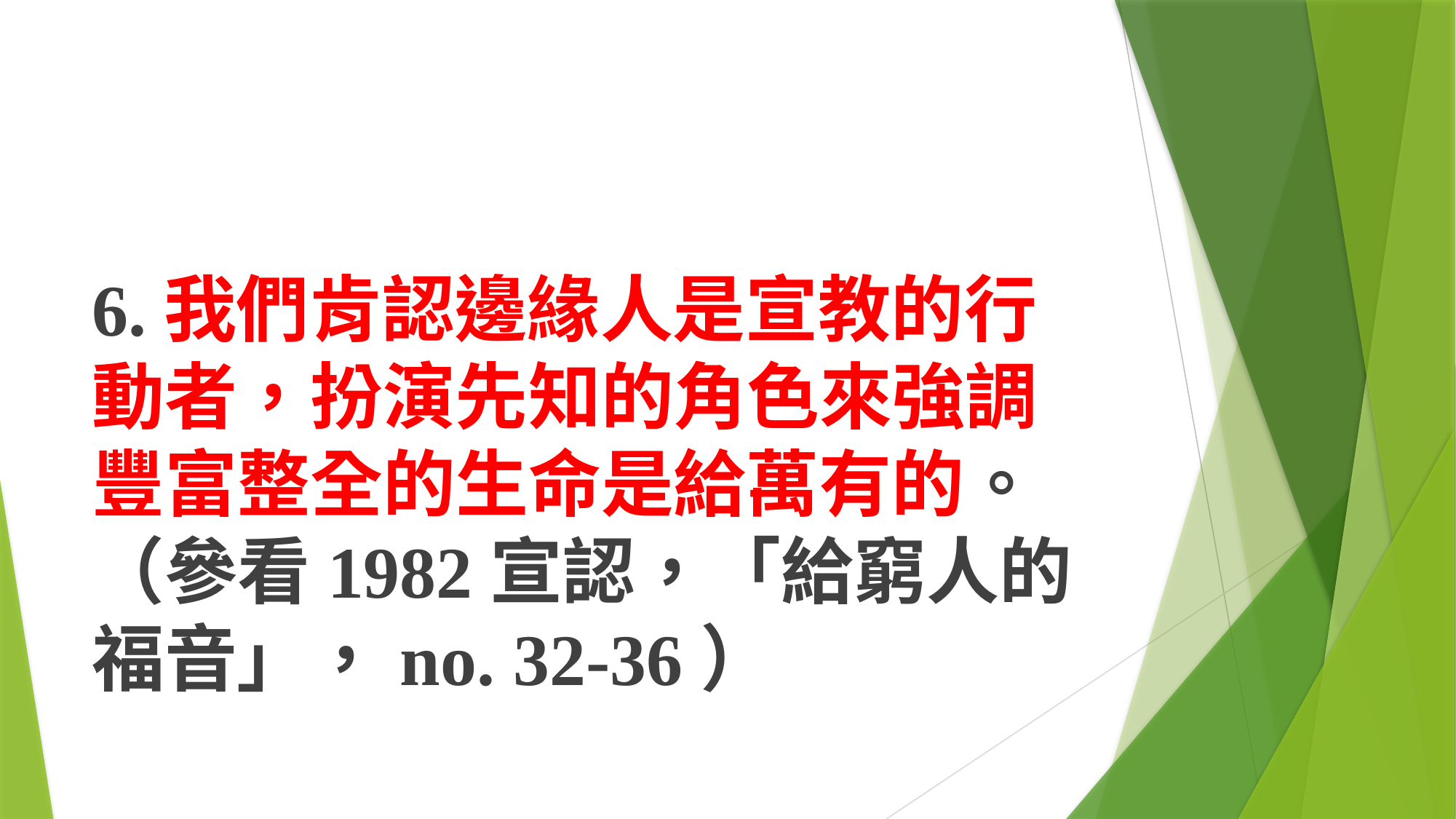

#
6.我們肯認邊緣人是宣教的行動者，扮演先知的角色來強調豐富整全的生命是給萬有的。（參看1982宣認，「給窮人的福音」，no. 32-36）